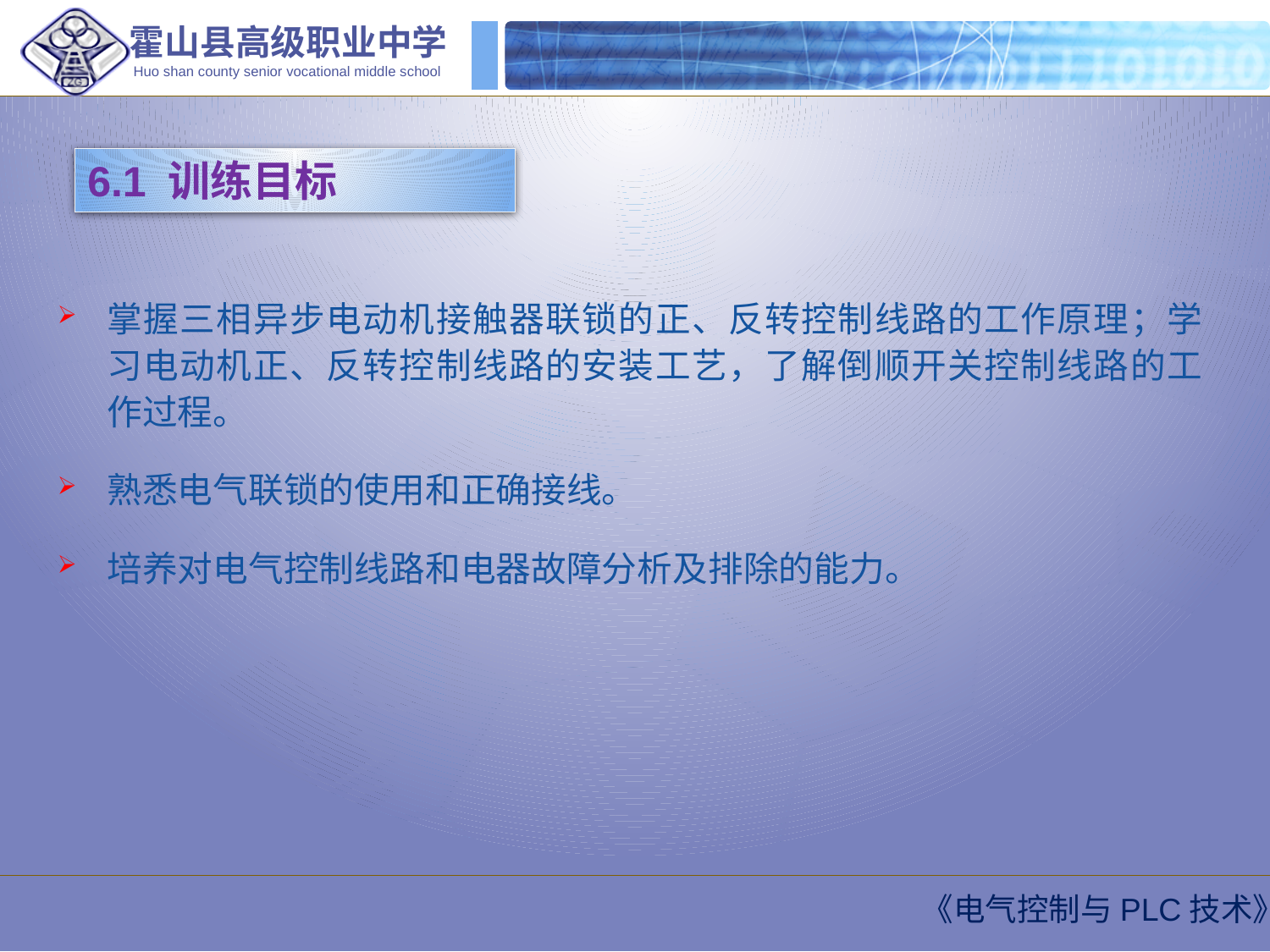

6.1 训练目标
掌握三相异步电动机接触器联锁的正、反转控制线路的工作原理；学习电动机正、反转控制线路的安装工艺，了解倒顺开关控制线路的工作过程。
熟悉电气联锁的使用和正确接线。
培养对电气控制线路和电器故障分析及排除的能力。